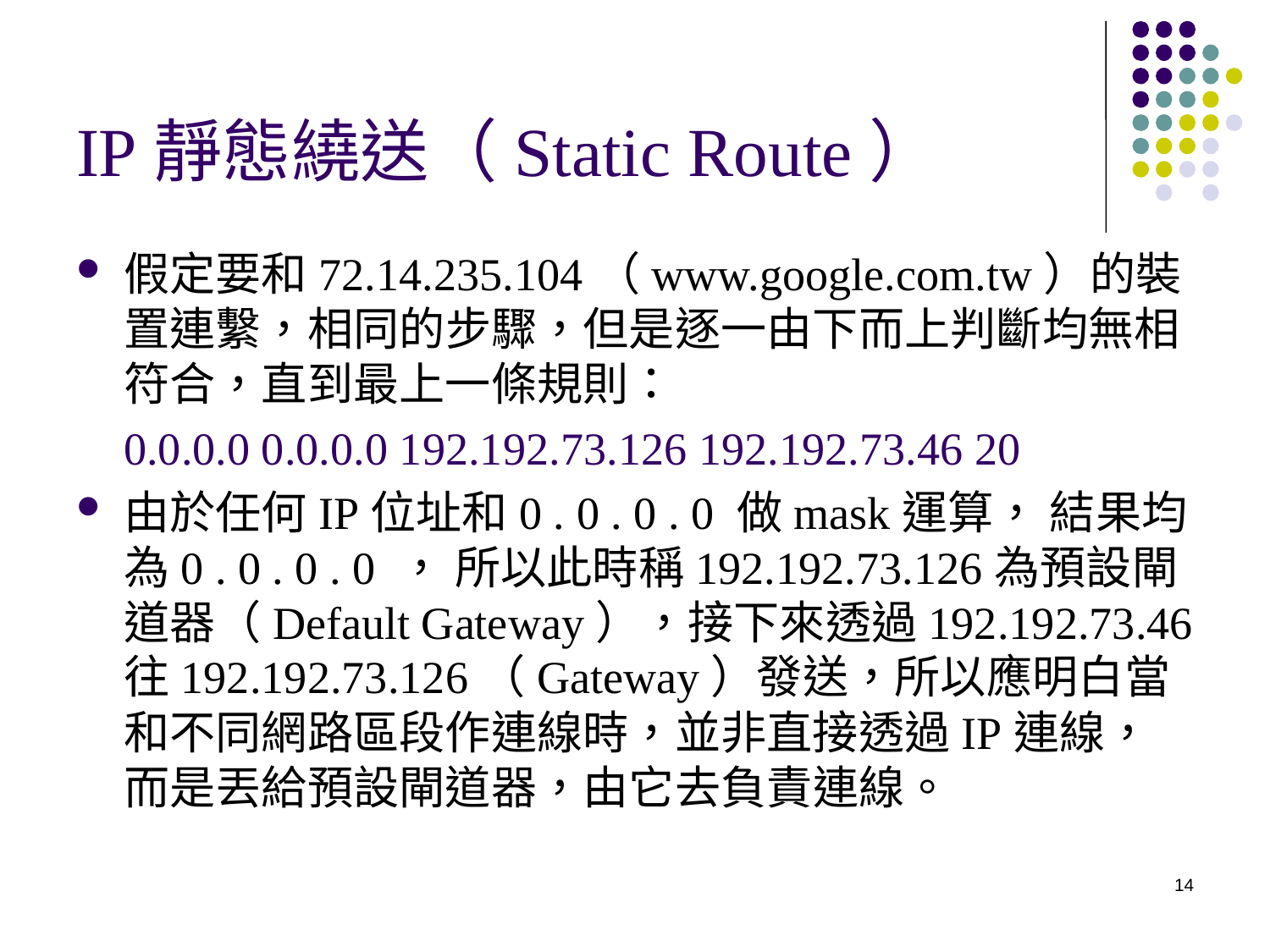

# IP靜態繞送（Static Route）
假定要和72.14.235.104（www.google.com.tw）的裝置連繫，相同的步驟，但是逐一由下而上判斷均無相符合，直到最上一條規則：
	0.0.0.0 0.0.0.0 192.192.73.126 192.192.73.46 20
由於任何IP位址和0 . 0 . 0 . 0 做mask運算， 結果均為0 . 0 . 0 . 0 ， 所以此時稱192.192.73.126為預設閘道器（Default Gateway），接下來透過192.192.73.46 往192.192.73.126（Gateway）發送，所以應明白當和不同網路區段作連線時，並非直接透過IP連線，而是丟給預設閘道器，由它去負責連線。
14